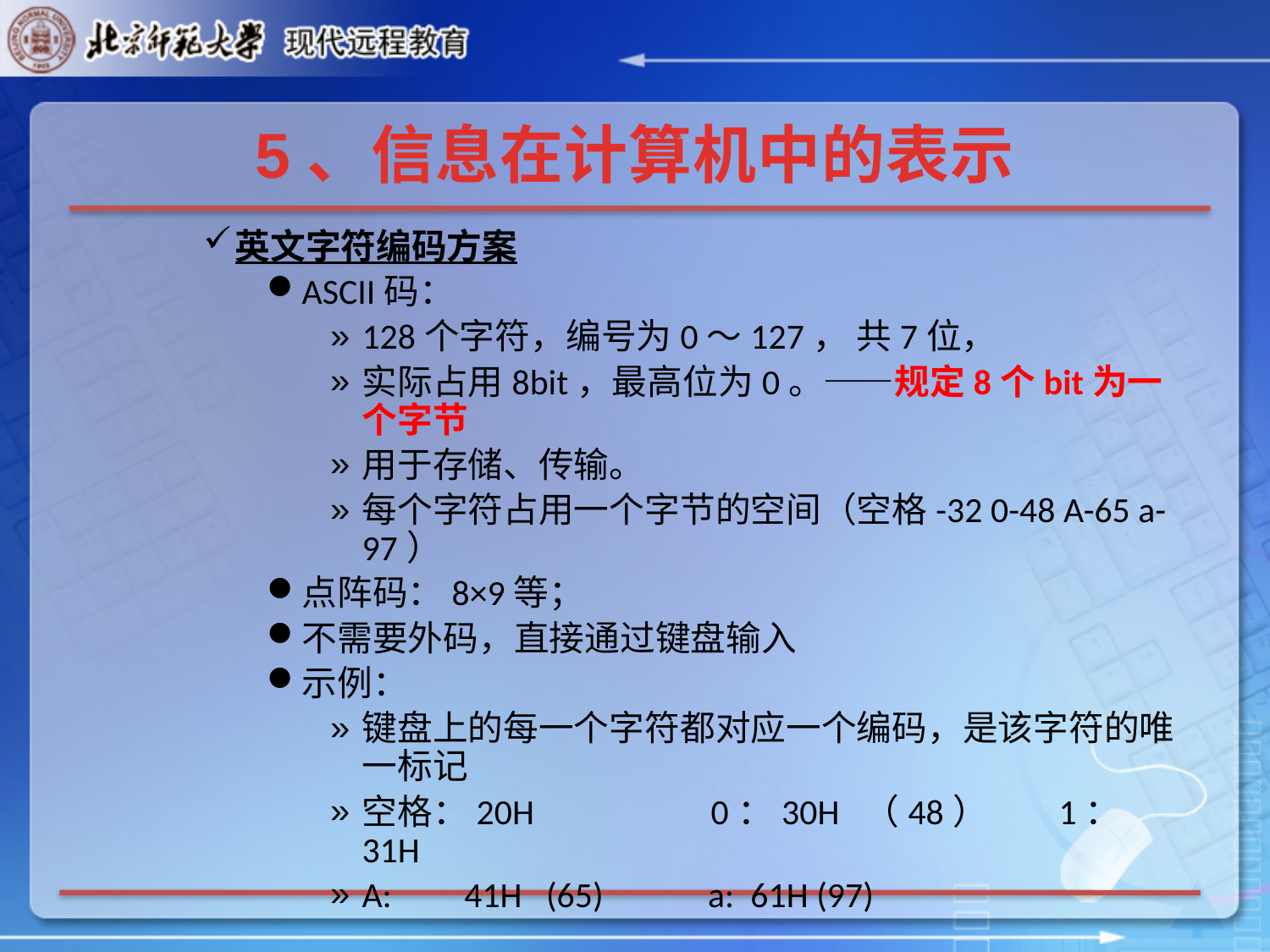

# 5、信息在计算机中的表示
英文字符编码方案
ASCII码：
128个字符，编号为0～127， 共7位，
实际占用8bit，最高位为0。——规定8个bit为一个字节
用于存储、传输。
每个字符占用一个字节的空间（空格-32 0-48 A-65 a-97）
点阵码：8×9等；
不需要外码，直接通过键盘输入
示例：
键盘上的每一个字符都对应一个编码，是该字符的唯一标记
空格：20H                      0：30H  （48）        1： 31H
A:         41H   (65)             a:  61H (97)